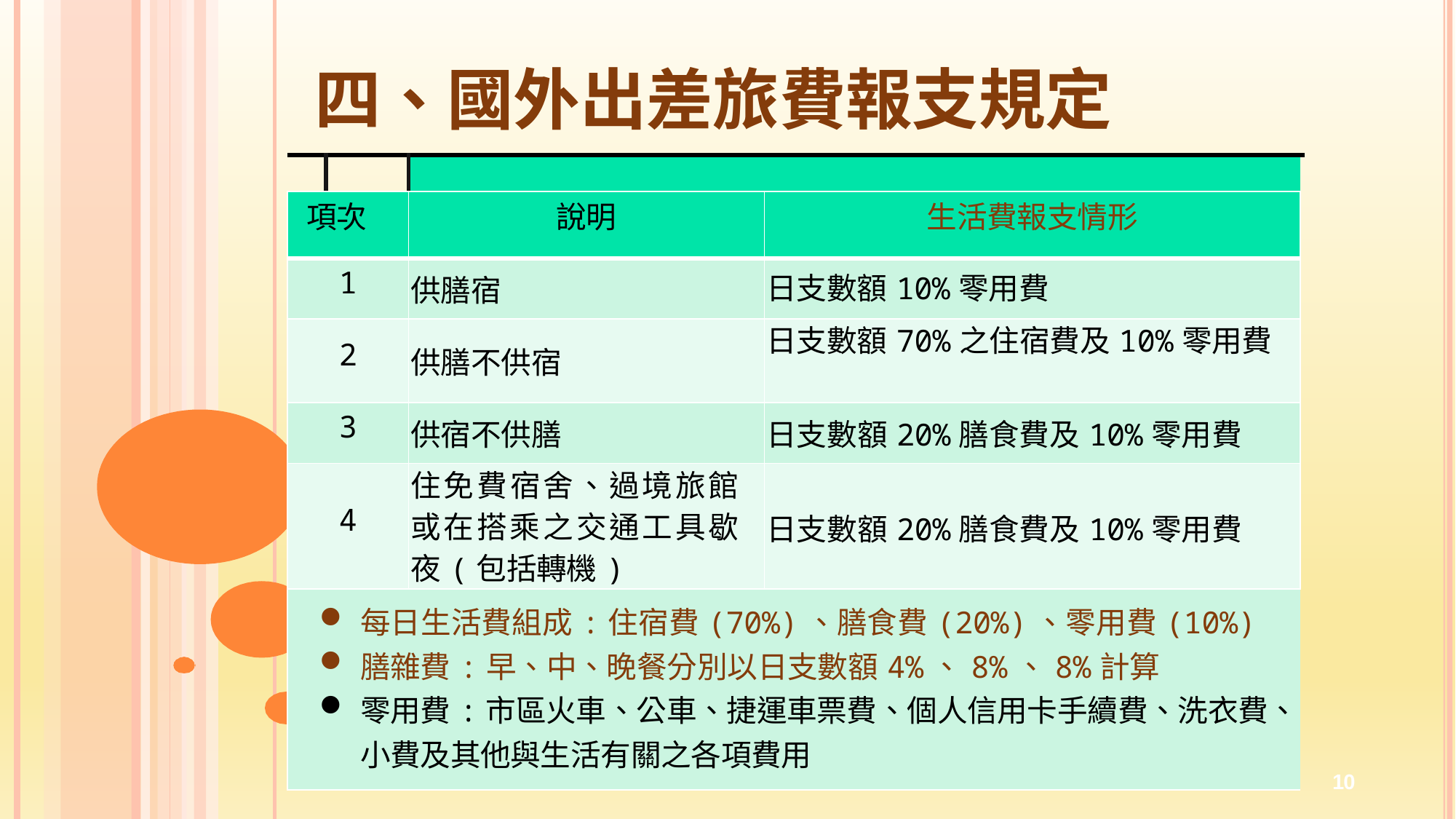

# 四、國外出差旅費報支規定
|  |  |  |  |  |
| --- | --- | --- | --- | --- |
| 項次 |  | 說明 | 生活費報支情形 |  |
| 1 |  | 供膳宿 | 日支數額10%零用費 |  |
| 2 |  | 供膳不供宿 | 日支數額70%之住宿費及10%零用費 |  |
| 3 |  | 供宿不供膳 | 日支數額20%膳食費及10%零用費 |  |
| 4 |  | 住免費宿舍、過境旅館或在搭乘之交通工具歇夜(包括轉機) | 日支數額20%膳食費及10%零用費 |  |
| 每日生活費組成:住宿費(70%)、膳食費(20%)、零用費(10%) 膳雜費:早、中、晚餐分別以日支數額4%、8%、8%計算 零用費:市區火車、公車、捷運車票費、個人信用卡手續費、洗衣費、小費及其他與生活有關之各項費用 |  |  |  |  |

3
10